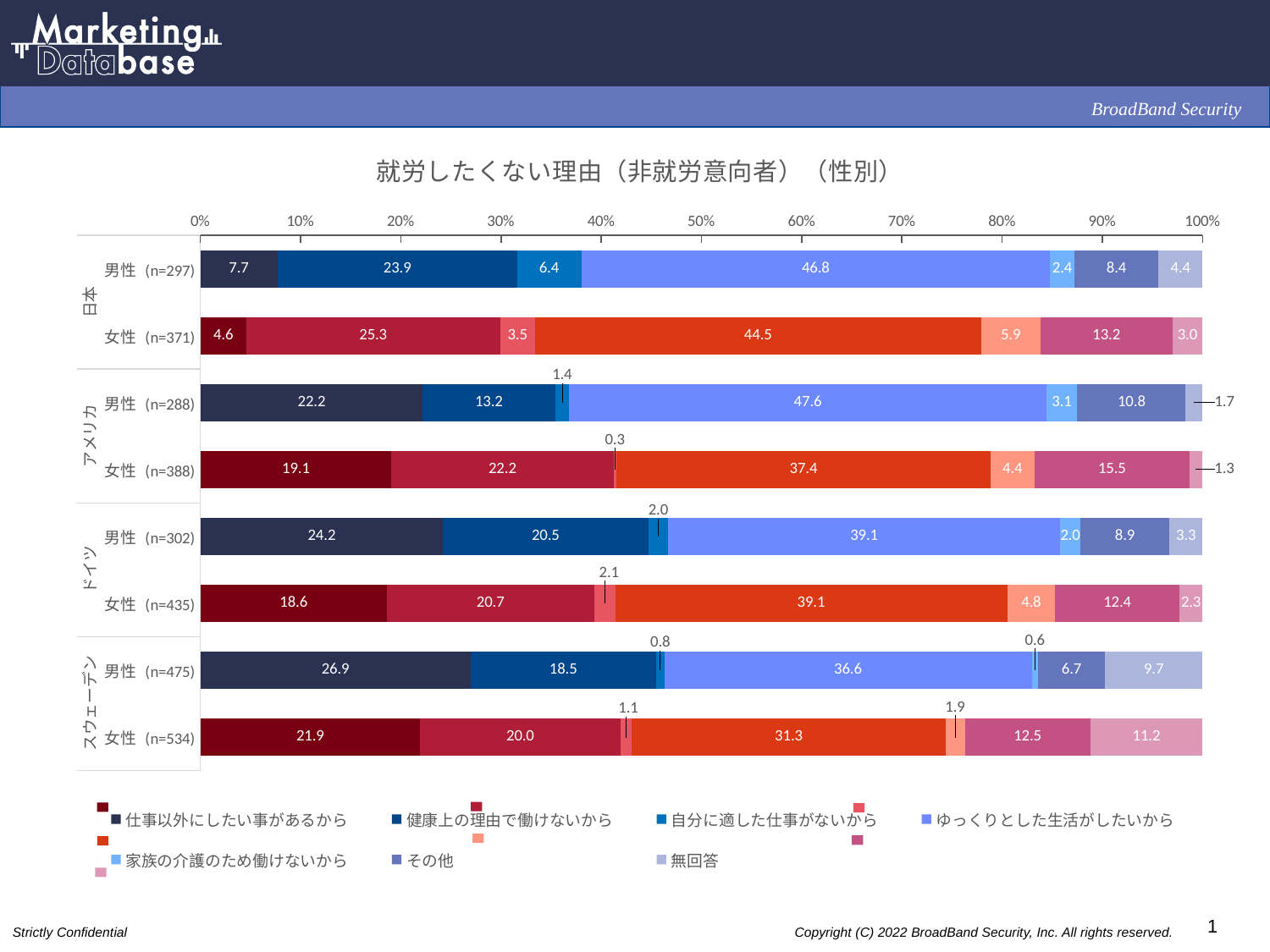

### Chart: 就労したくない理由（非就労意向者）（性別）

| Category | 仕事以外にしたい事があるから | 健康上の理由で働けないから | 自分に適した仕事がないから | ゆっくりとした生活がしたいから | 家族の介護のため働けないから | その他 | 無回答 |
|---|---|---|---|---|---|---|---|
| 男性 (n=297) | 7.7 | 23.9 | 6.4 | 46.8 | 2.4 | 8.4 | 4.4 |
| 女性 (n=371) | 4.6 | 25.3 | 3.5 | 44.5 | 5.9 | 13.2 | 3.0 |
| 男性 (n=288) | 22.2 | 13.2 | 1.4 | 47.6 | 3.1 | 10.8 | 1.7 |
| 女性 (n=388) | 19.1 | 22.2 | 0.3 | 37.4 | 4.4 | 15.5 | 1.3 |
| 男性 (n=302) | 24.2 | 20.5 | 2.0 | 39.1 | 2.0 | 8.9 | 3.3 |
| 女性 (n=435) | 18.6 | 20.7 | 2.1 | 39.1 | 4.8 | 12.4 | 2.3 |
| 男性 (n=475) | 26.9 | 18.5 | 0.8 | 36.6 | 0.6 | 6.7 | 9.7 |
| 女性 (n=534) | 21.9 | 20.0 | 1.1 | 31.3 | 1.9 | 12.5 | 11.2 |